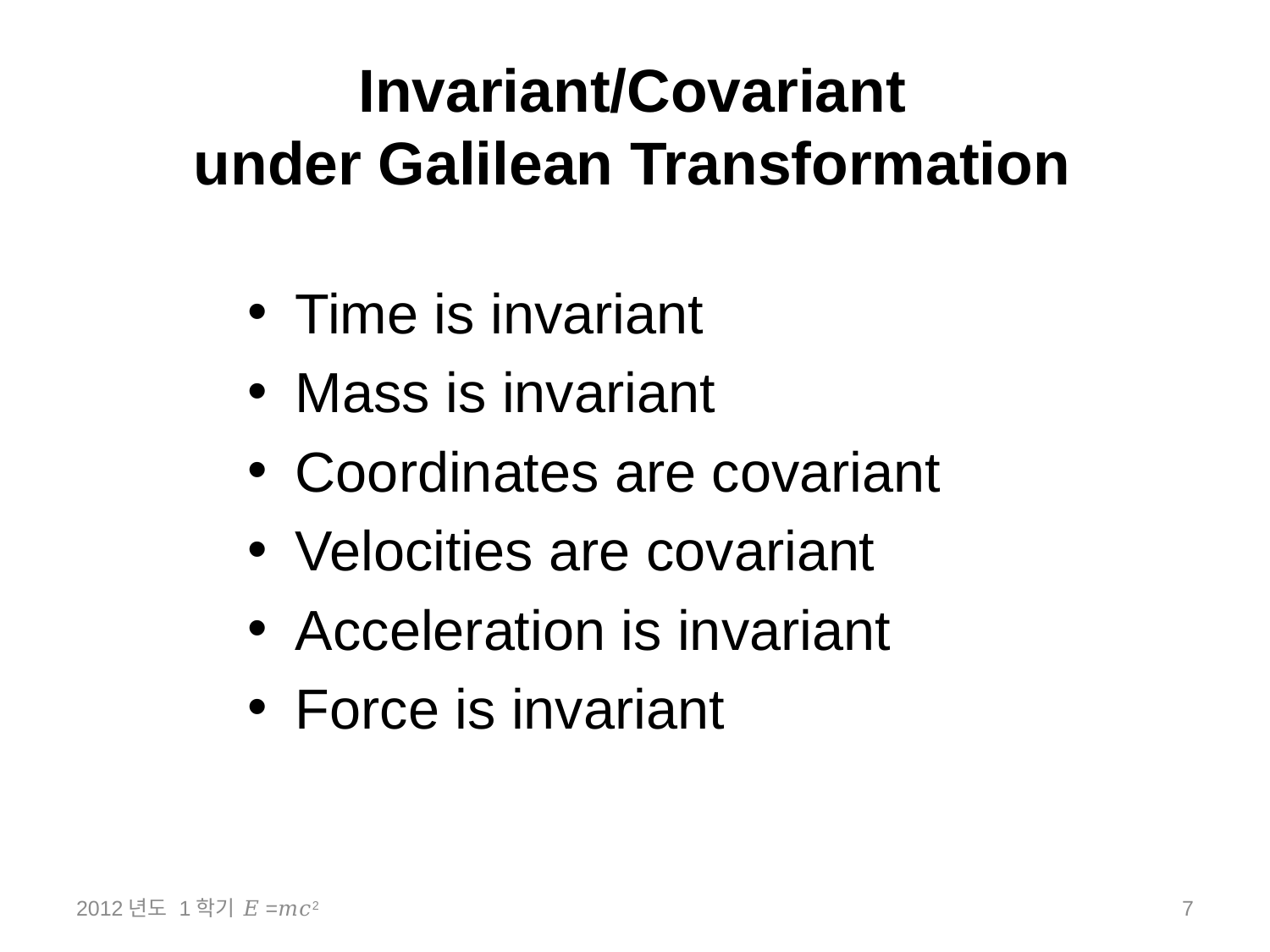

Invariant/Covariant
under Galilean Transformation
Time is invariant
Mass is invariant
Coordinates are covariant
Velocities are covariant
Acceleration is invariant
Force is invariant
2012년도 1학기 𝐸=𝑚𝑐2
7